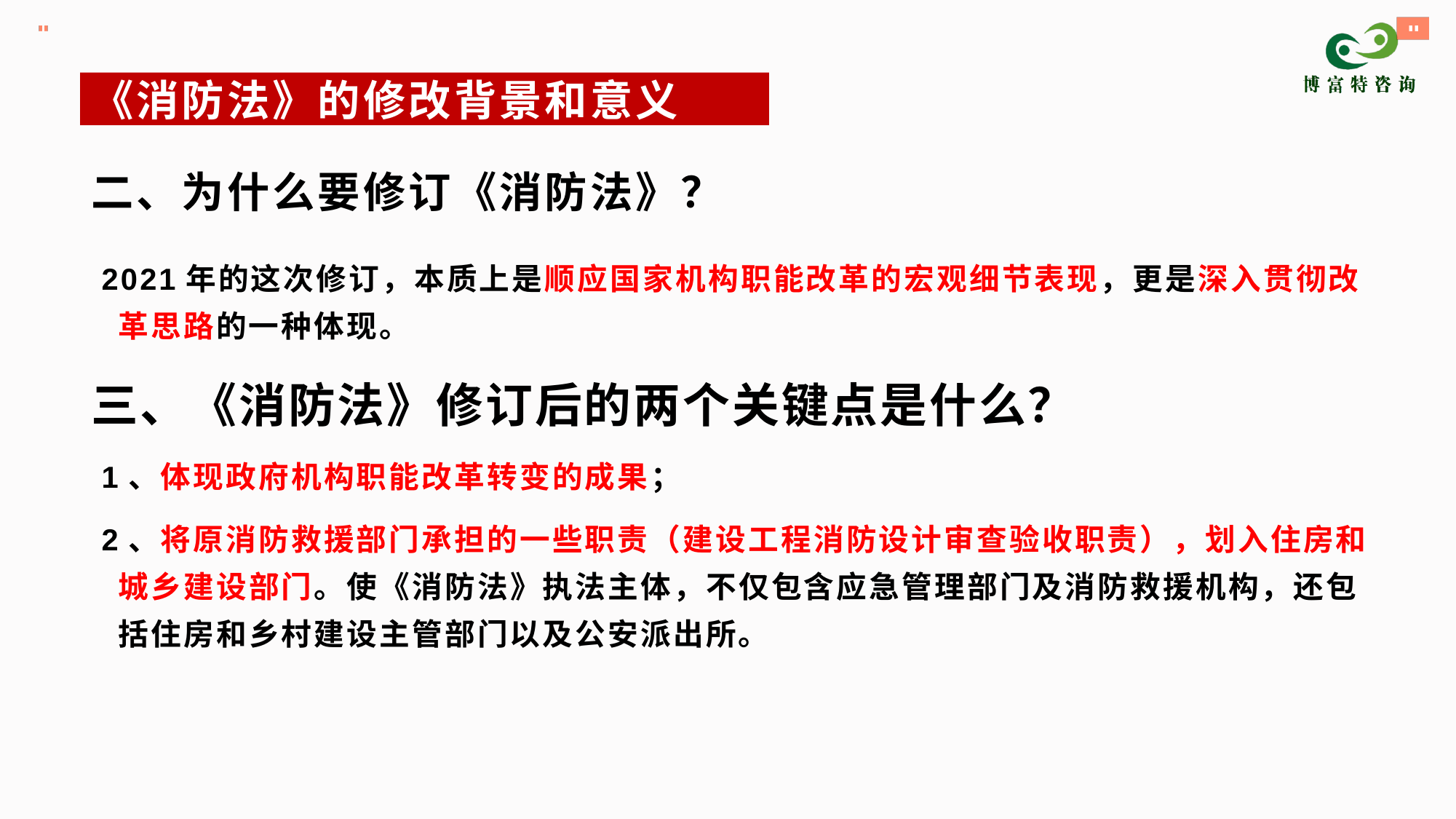

《消防法》的修改背景和意义

# 二、为什么要修订《消防法》？
 2021年的这次修订，本质上是顺应国家机构职能改革的宏观细节表现，更是深入贯彻改革思路的一种体现。
三、《消防法》修订后的两个关键点是什么？
 1、体现政府机构职能改革转变的成果；
 2、将原消防救援部门承担的一些职责（建设工程消防设计审查验收职责），划入住房和城乡建设部门。使《消防法》执法主体，不仅包含应急管理部门及消防救援机构，还包括住房和乡村建设主管部门以及公安派出所。